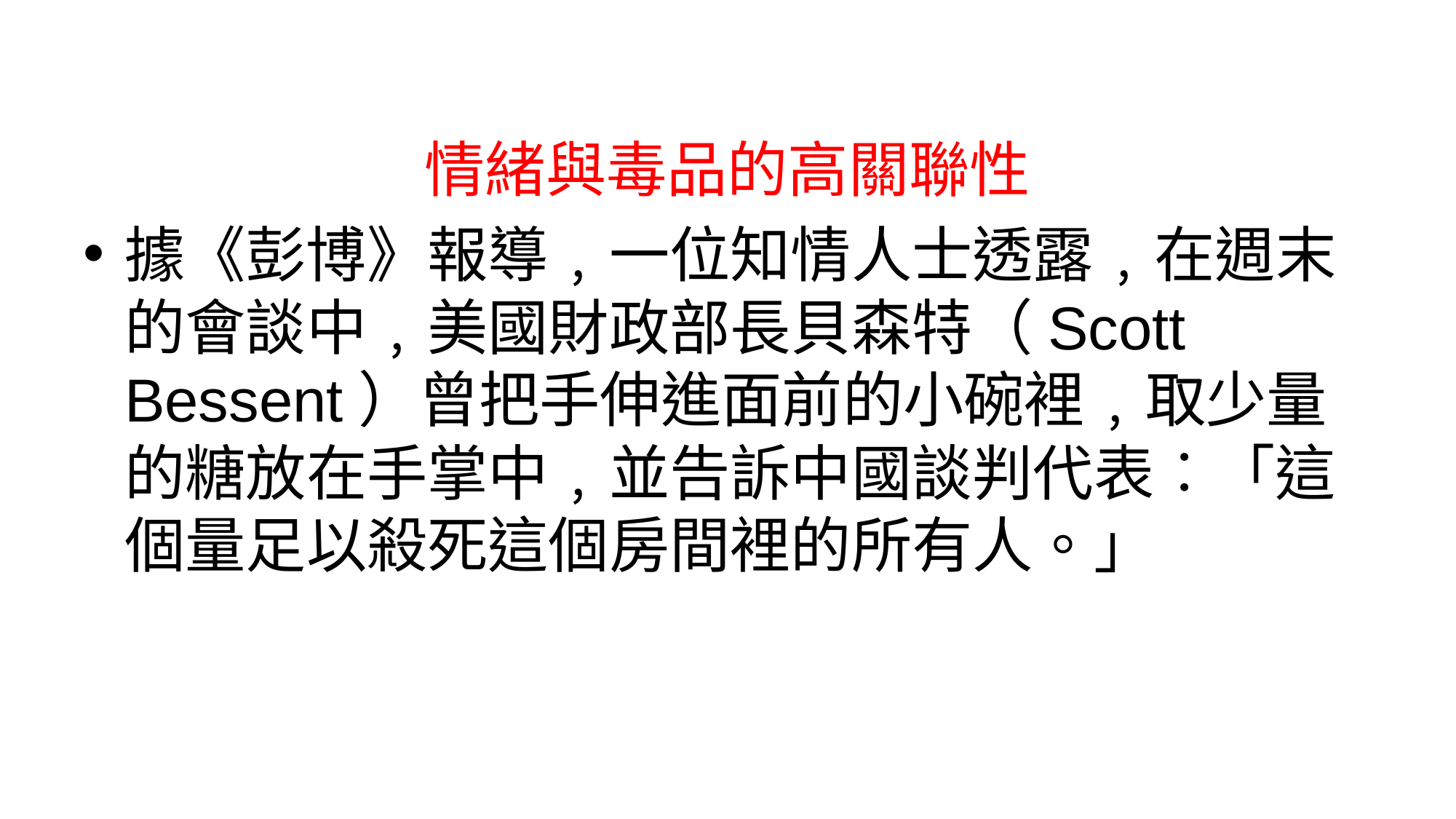

#
情緒與毒品的高關聯性
據《彭博》報導﹐一位知情人士透露﹐在週末的會談中﹐美國財政部長貝森特（Scott Bessent）曾把手伸進面前的小碗裡﹐取少量的糖放在手掌中﹐並告訴中國談判代表︰「這個量足以殺死這個房間裡的所有人。」